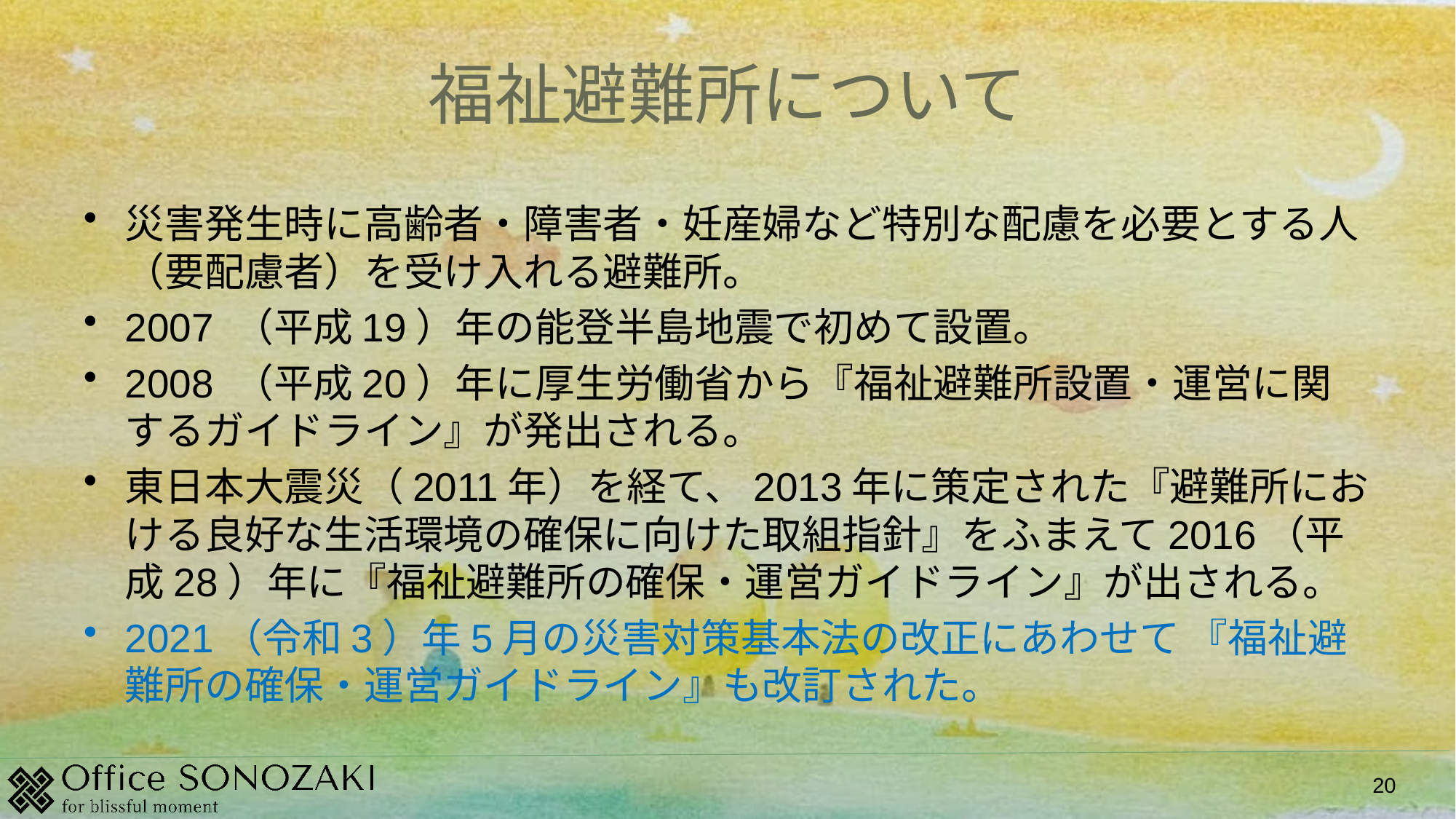

# 福祉避難所について
災害発生時に高齢者・障害者・妊産婦など特別な配慮を必要とする人（要配慮者）を受け入れる避難所。
2007 （平成19）年の能登半島地震で初めて設置。
2008 （平成20）年に厚生労働省から『福祉避難所設置・運営に関するガイドライン』が発出される。
東日本大震災（2011年）を経て、2013年に策定された『避難所における良好な生活環境の確保に向けた取組指針』をふまえて2016（平成28）年に『福祉避難所の確保・運営ガイドライン』が出される。
2021（令和3）年5月の災害対策基本法の改正にあわせて 『福祉避難所の確保・運営ガイドライン』も改訂された。

20